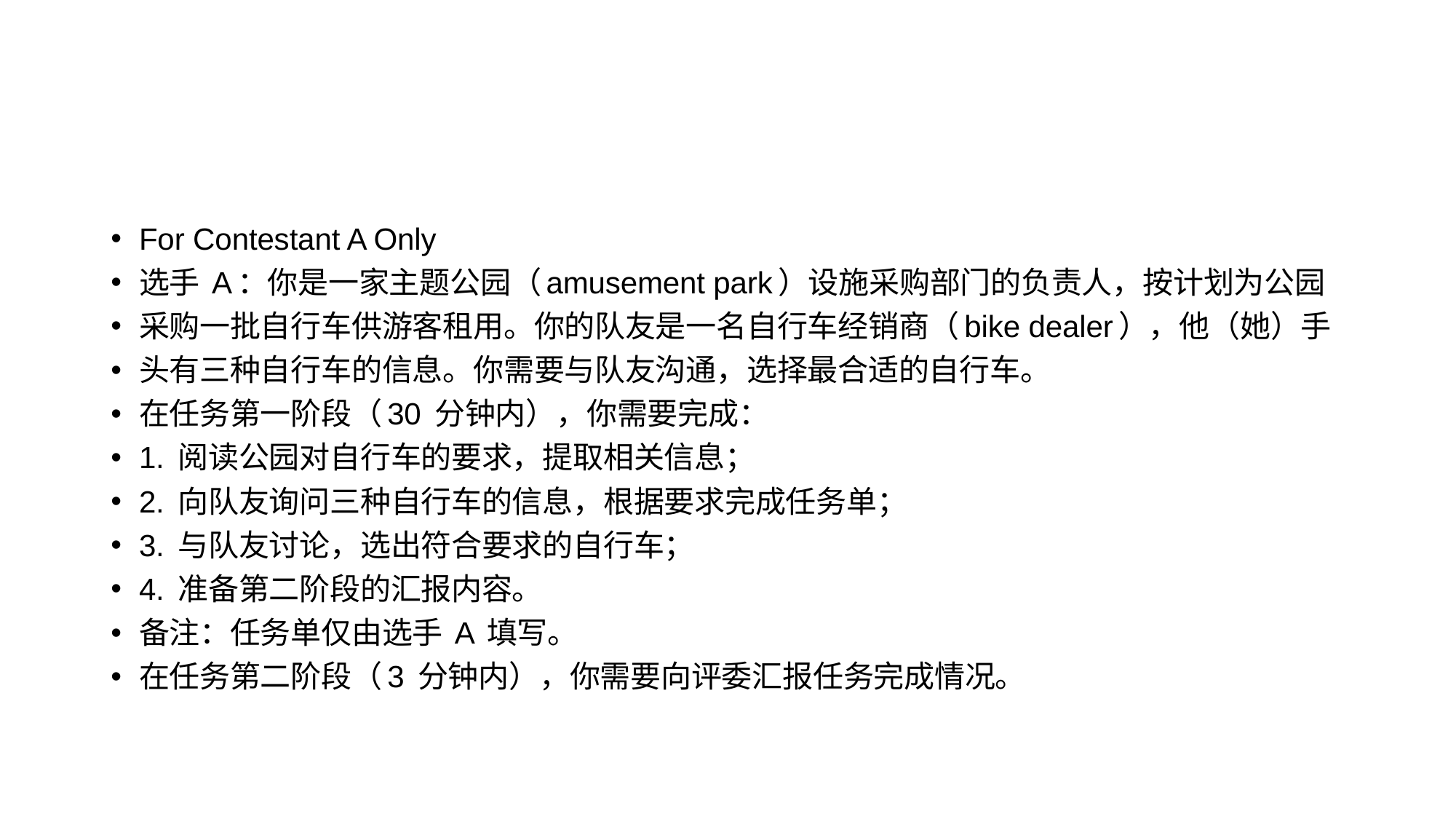

#
For Contestant A Only
选手 A：你是一家主题公园（amusement park）设施采购部门的负责人，按计划为公园
采购一批自行车供游客租用。你的队友是一名自行车经销商（bike dealer），他（她）手
头有三种自行车的信息。你需要与队友沟通，选择最合适的自行车。
在任务第一阶段（30 分钟内），你需要完成：
1. 阅读公园对自行车的要求，提取相关信息；
2. 向队友询问三种自行车的信息，根据要求完成任务单；
3. 与队友讨论，选出符合要求的自行车；
4. 准备第二阶段的汇报内容。
备注：任务单仅由选手 A 填写。
在任务第二阶段（3 分钟内），你需要向评委汇报任务完成情况。